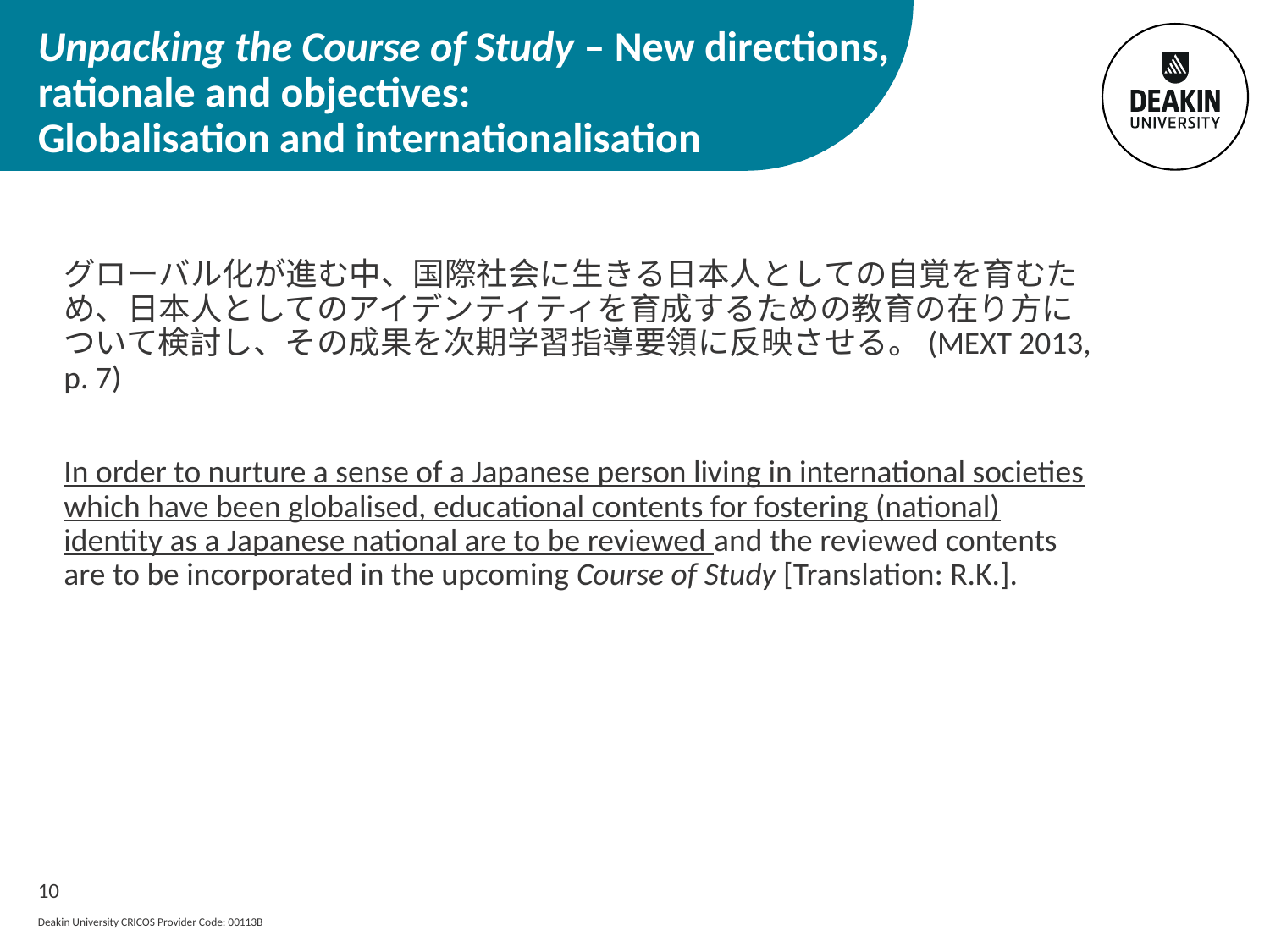

# Unpacking the Course of Study – New directions, rationale and objectives: Globalisation and internationalisation
グローバル化が進む中、国際社会に生きる日本人としての自覚を育むため、日本人としてのアイデンティティを育成するための教育の在り方について検討し、その成果を次期学習指導要領に反映させる。(MEXT 2013, p. 7)
In order to nurture a sense of a Japanese person living in international societies which have been globalised, educational contents for fostering (national) identity as a Japanese national are to be reviewed and the reviewed contents are to be incorporated in the upcoming Course of Study [Translation: R.K.].
10
Deakin University CRICOS Provider Code: 00113B